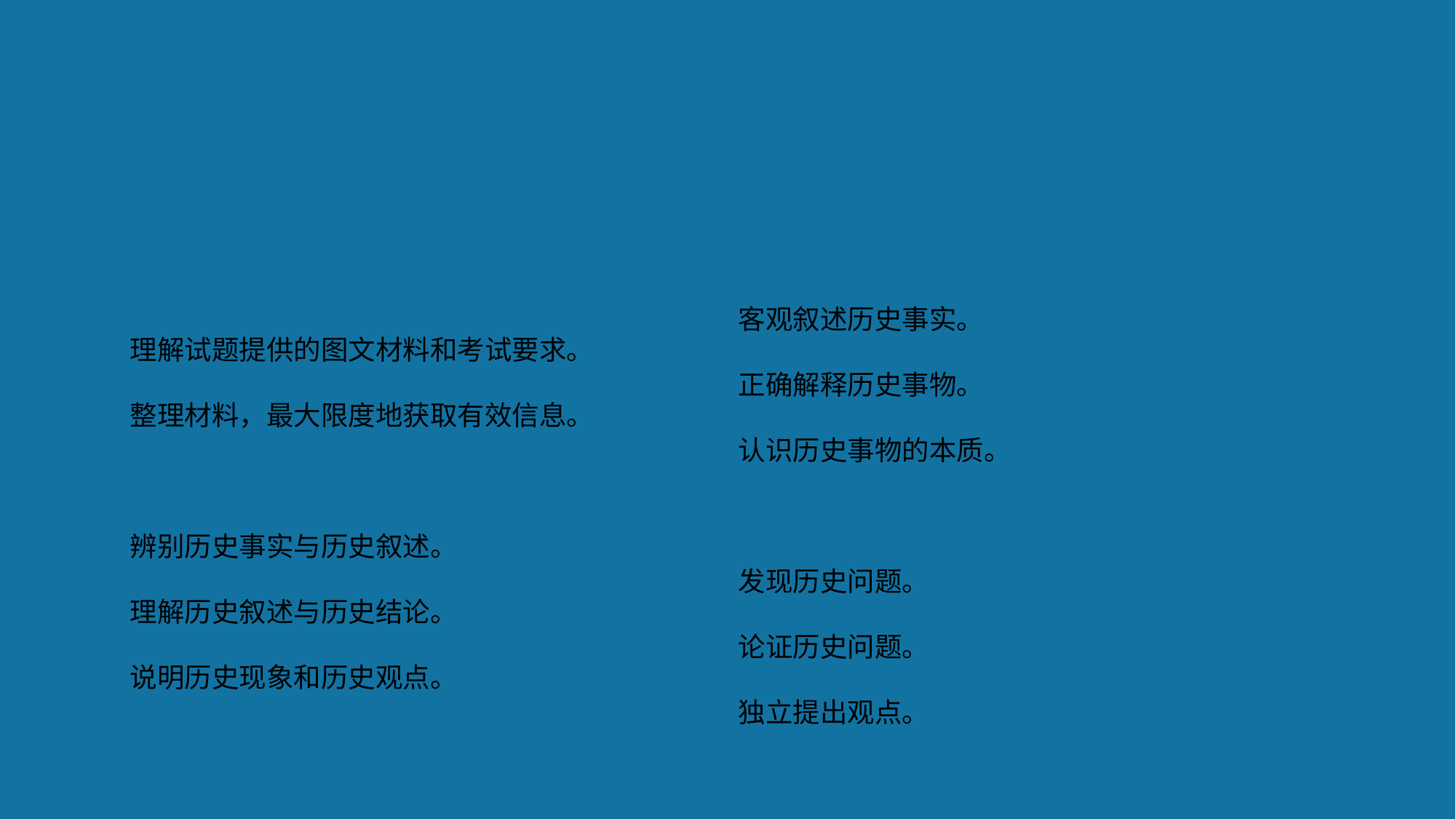

2、考核目标与要求例题变化

 四大能力目标与要求
3. 描述和阐释事物
客观叙述历史事实。
正确解释历史事物。
认识历史事物的本质。
4. 论证和探讨问题
发现历史问题。
论证历史问题。
独立提出观点。
1. 获取和解读信息
理解试题提供的图文材料和考试要求。
整理材料，最大限度地获取有效信息。
2. 调动和运用知识
辨别历史事实与历史叙述。
理解历史叙述与历史结论。
说明历史现象和历史观点。